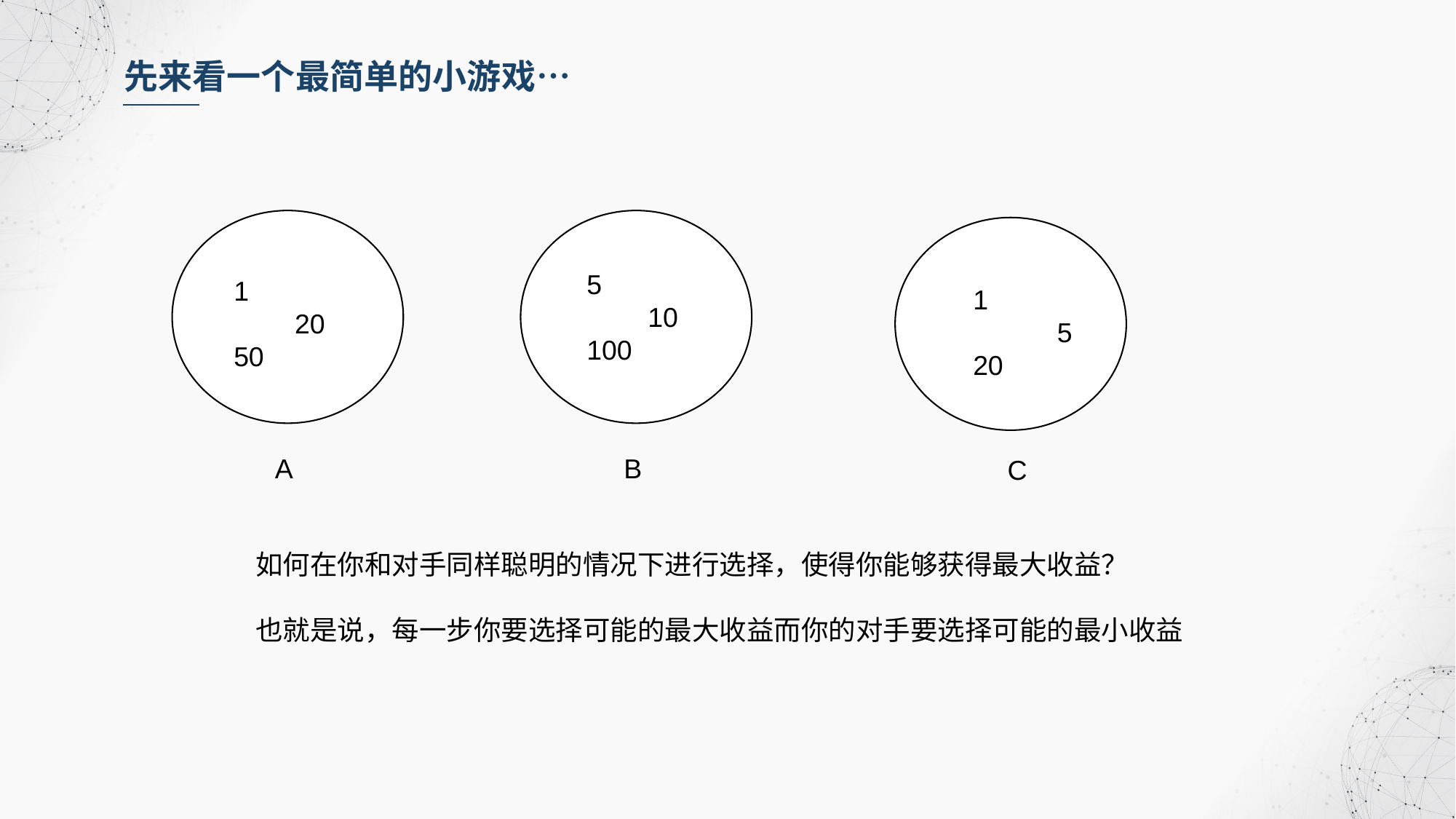

先来看一个最简单的小游戏…

5
        10
100
1
        20
50
1
           5
20
    A
   B
   C
如何在你和对手同样聪明的情况下进行选择，使得你能够获得最大收益？

也就是说，每一步你要选择可能的最大收益而你的对手要选择可能的最小收益